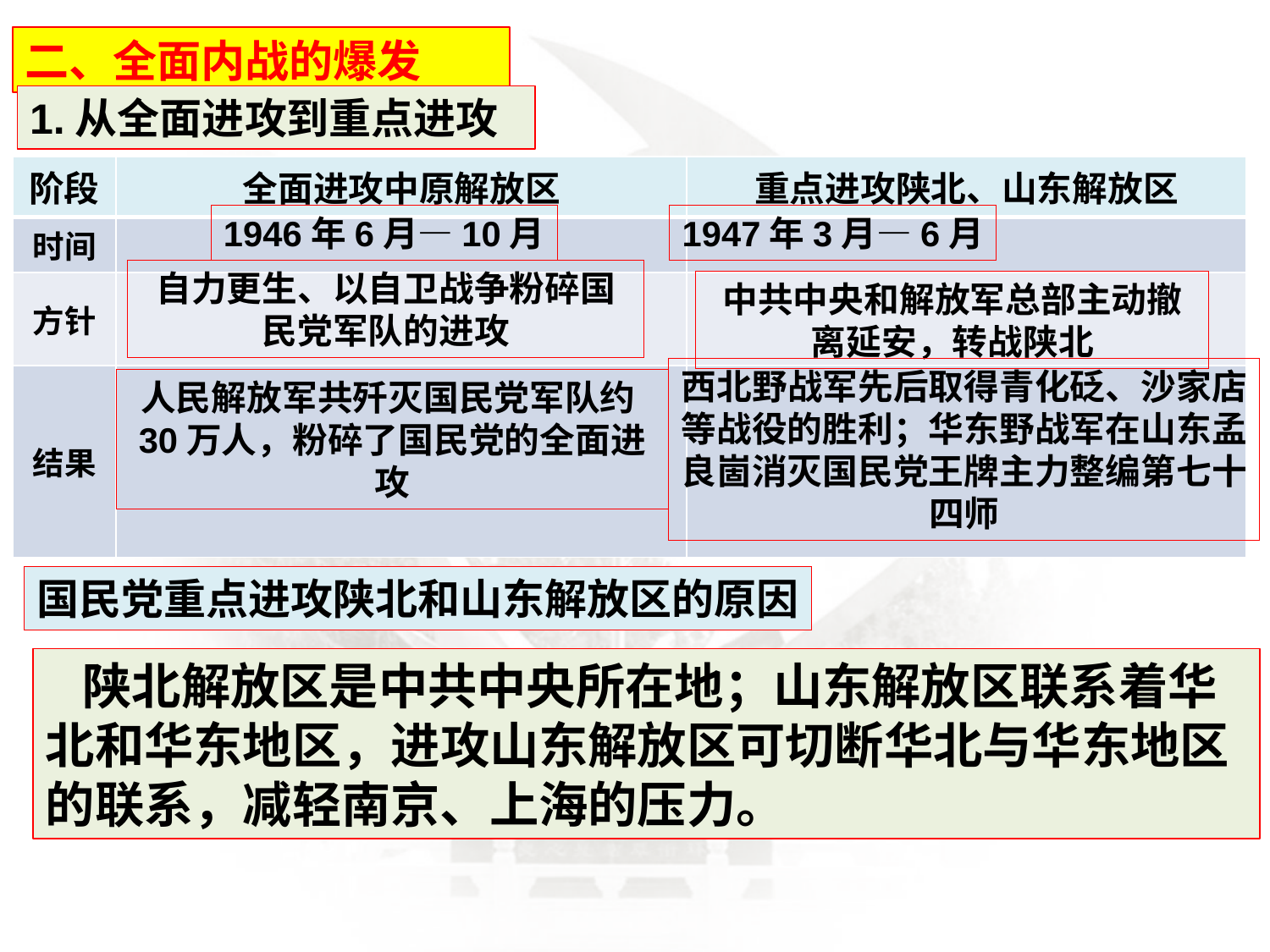

二、全面内战的爆发
1.从全面进攻到重点进攻
| 阶段 | 全面进攻中原解放区 | 重点进攻陕北、山东解放区 |
| --- | --- | --- |
| 时间 |  |  |
| 方针 |  |  |
| 结果 |  |  |
1946年6月—10月
1947年3月—6月
自力更生、以自卫战争粉碎国民党军队的进攻
中共中央和解放军总部主动撤离延安，转战陕北
西北野战军先后取得青化砭、沙家店等战役的胜利；华东野战军在山东孟良崮消灭国民党王牌主力整编第七十四师
人民解放军共歼灭国民党军队约30万人，粉碎了国民党的全面进攻
国民党重点进攻陕北和山东解放区的原因
陕北解放区是中共中央所在地；山东解放区联系着华北和华东地区，进攻山东解放区可切断华北与华东地区的联系，减轻南京、上海的压力。